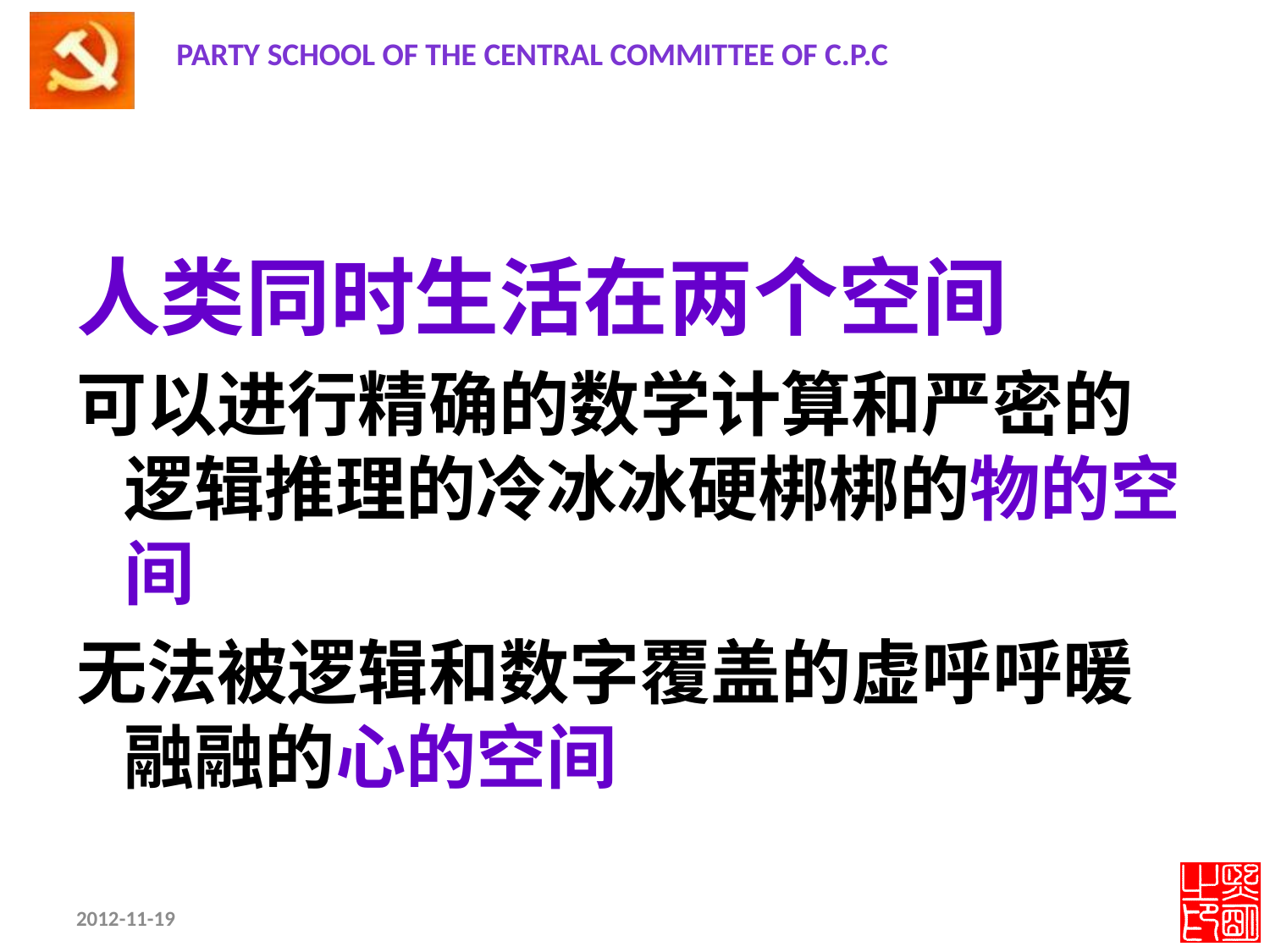

#
人类同时生活在两个空间
可以进行精确的数学计算和严密的逻辑推理的冷冰冰硬梆梆的物的空间
无法被逻辑和数字覆盖的虚呼呼暖融融的心的空间

2012-11-19